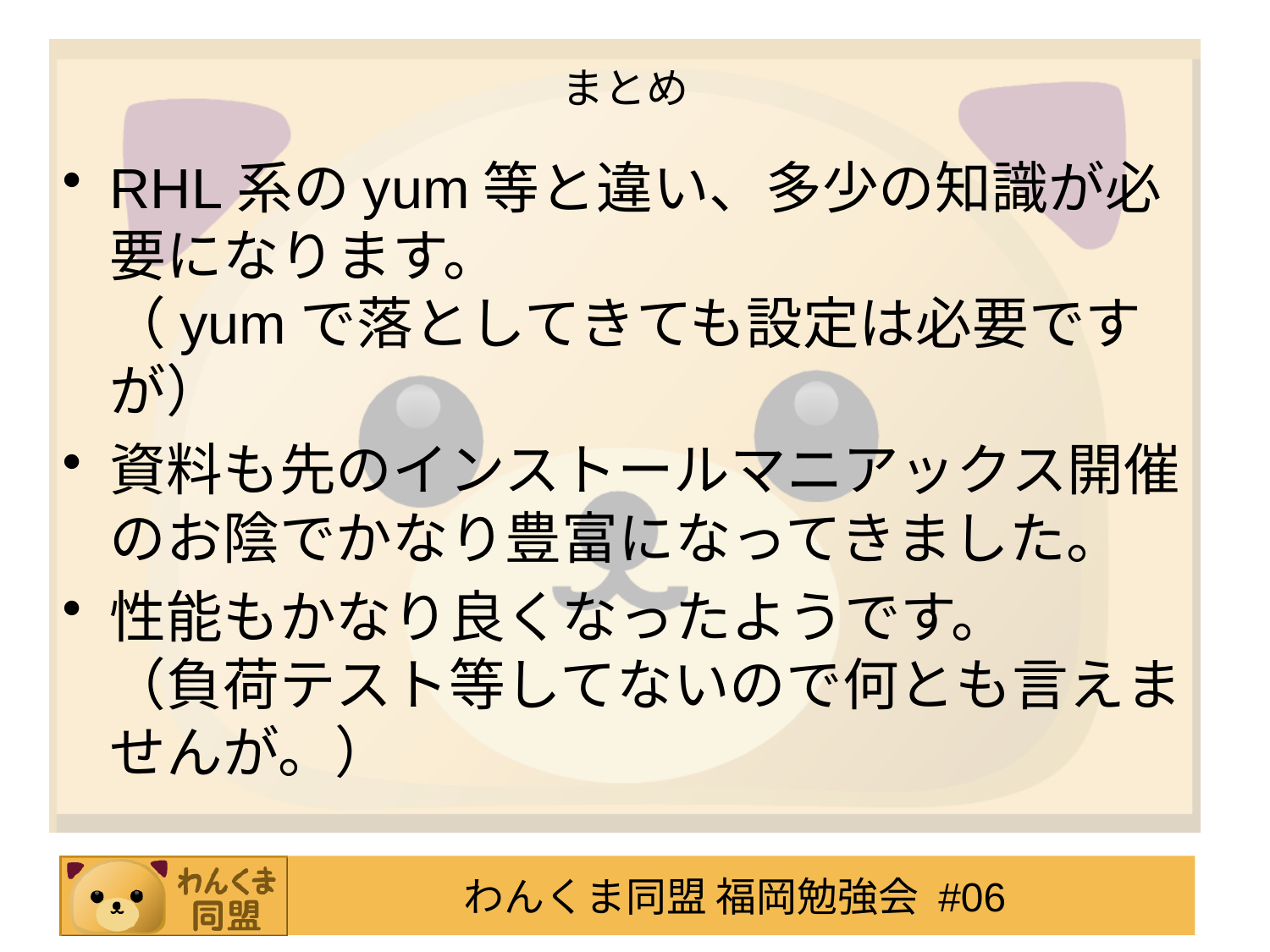

# まとめ
RHL系のyum等と違い、多少の知識が必要になります。
（yumで落としてきても設定は必要ですが）
資料も先のインストールマニアックス開催のお陰でかなり豊富になってきました。
性能もかなり良くなったようです。
（負荷テスト等してないので何とも言えませんが。）